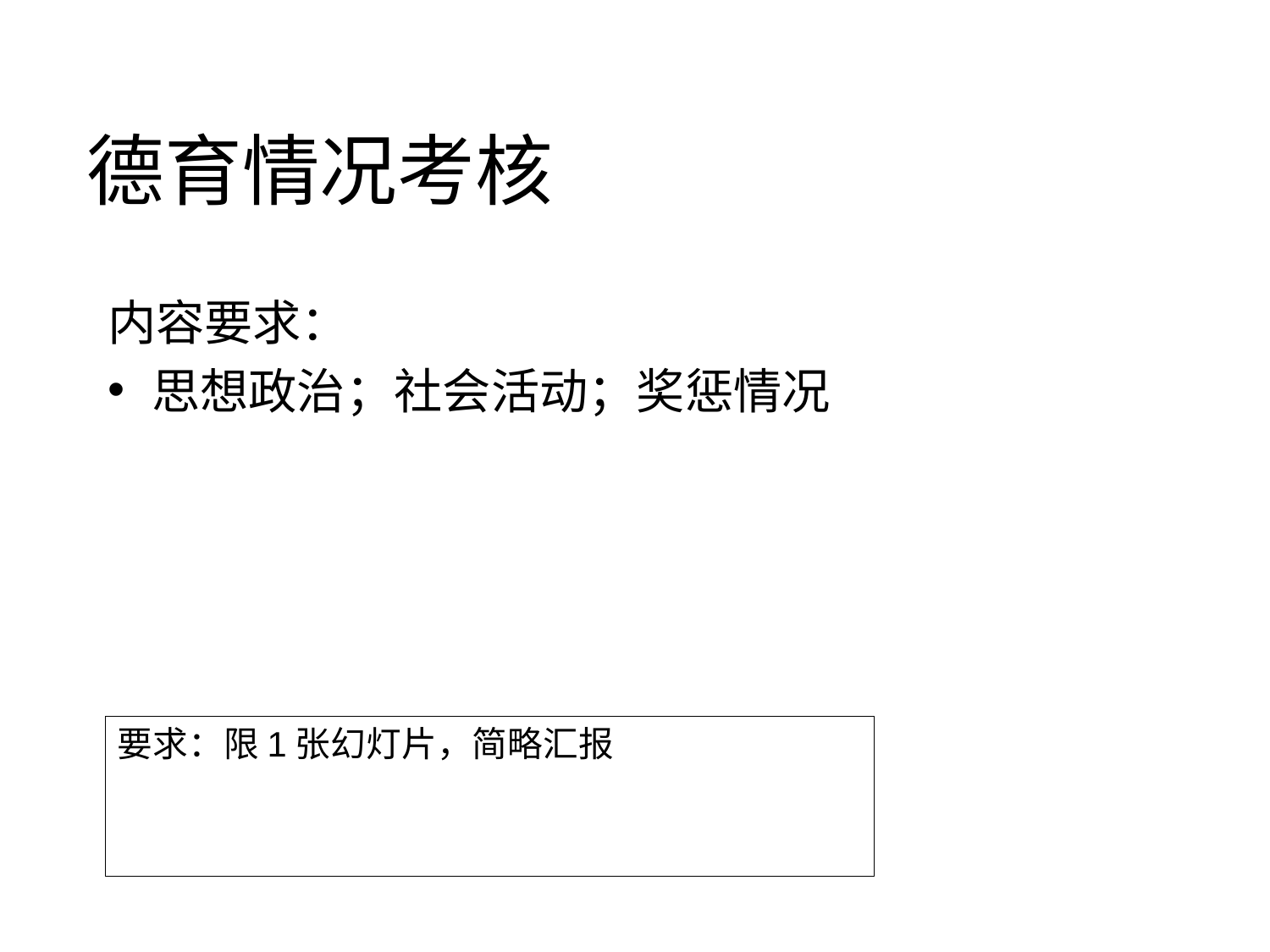

# 德育情况考核
内容要求：
思想政治；社会活动；奖惩情况
要求：限1张幻灯片，简略汇报